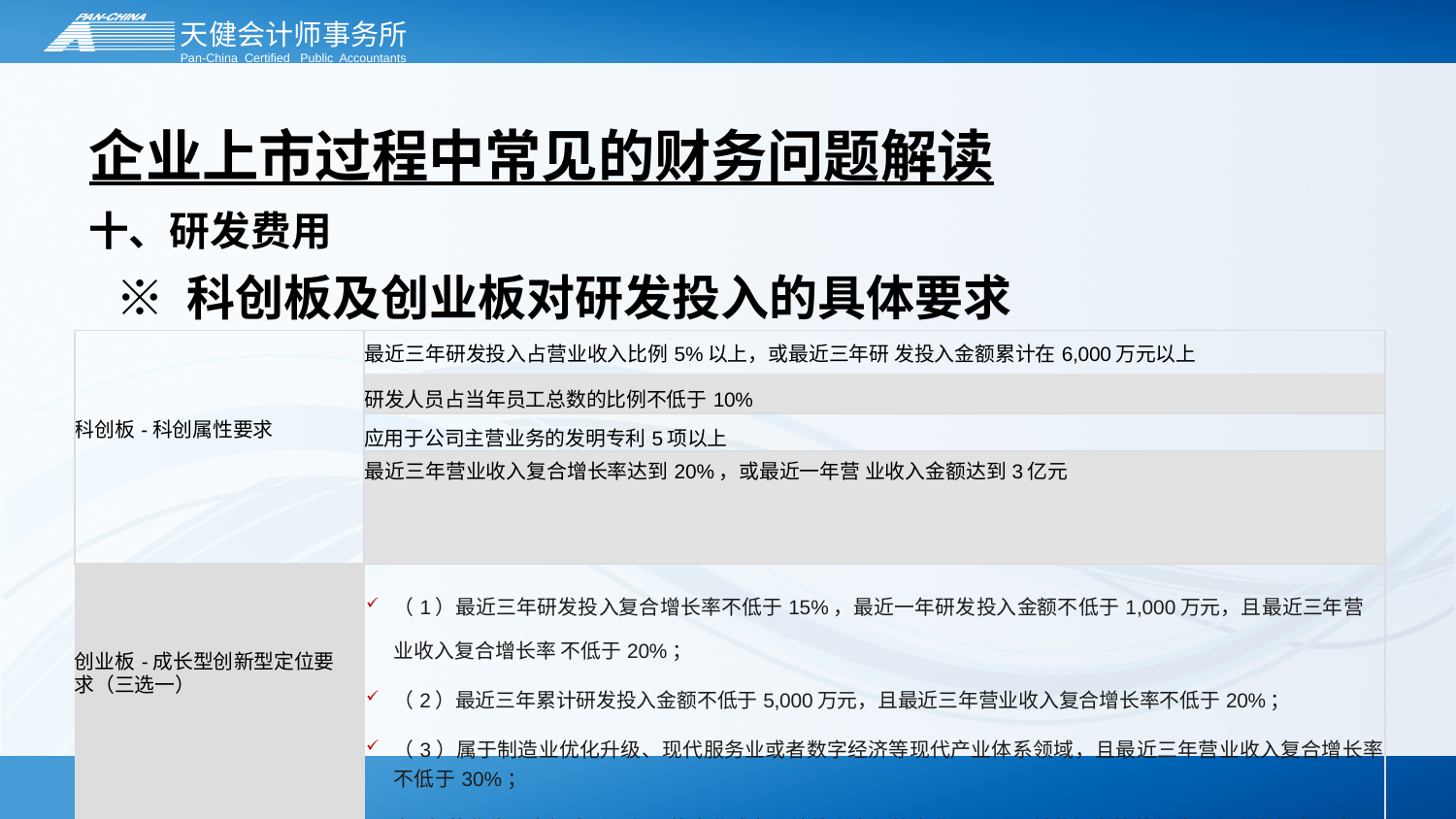

# 企业上市过程中常见的财务问题解读
十、研发费用
※ 科创板及创业板对研发投入的具体要求
| 科创板-科创属性要求 | 最近三年研发投入占营业收入比例5%以上，或最近三年研 发投入金额累计在6,000万元以上 |
| --- | --- |
|  | 研发人员占当年员工总数的比例不低于10% |
|  | 应用于公司主营业务的发明专利5项以上 |
|  | 最近三年营业收入复合增长率达到20%，或最近一年营 业收入金额达到3亿元 |
| 创业板-成长型创新型定位要求（三选一） | （1）最近三年研发投入复合增长率不低于15%，最近一年研发投入金额不低于1,000万元，且最近三年营业收入复合增长率 不低于20%； （2）最近三年累计研发投入金额不低于5,000万元，且最近三年营业收入复合增长率不低于20%； （3）属于制造业优化升级、现代服务业或者数字经济等现代产业体系领域，且最近三年营业收入复合增长率不低于30%； 最近一年营业收入金额达到3亿元的企业或者已境外上市红筹企业，不适用前款规定的营业收入复合增长率要求 |
17